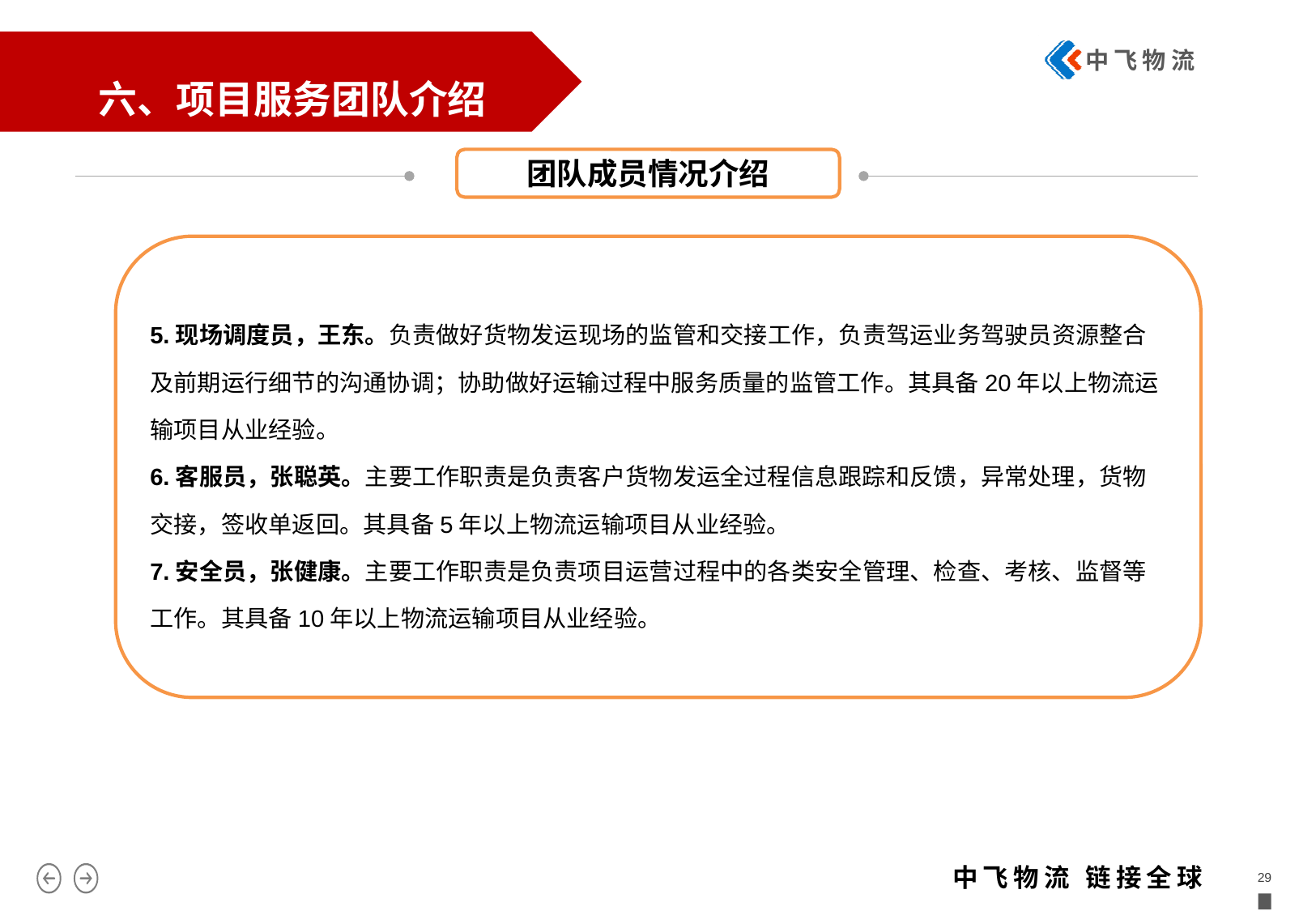

六、项目服务团队介绍
# 六、项目服务团队介绍
团队成员情况介绍
5.现场调度员，王东。负责做好货物发运现场的监管和交接工作，负责驾运业务驾驶员资源整合及前期运行细节的沟通协调；协助做好运输过程中服务质量的监管工作。其具备20年以上物流运输项目从业经验。
6.客服员，张聪英。主要工作职责是负责客户货物发运全过程信息跟踪和反馈，异常处理，货物交接，签收单返回。其具备5年以上物流运输项目从业经验。
7.安全员，张健康。主要工作职责是负责项目运营过程中的各类安全管理、检查、考核、监督等工作。其具备10年以上物流运输项目从业经验。